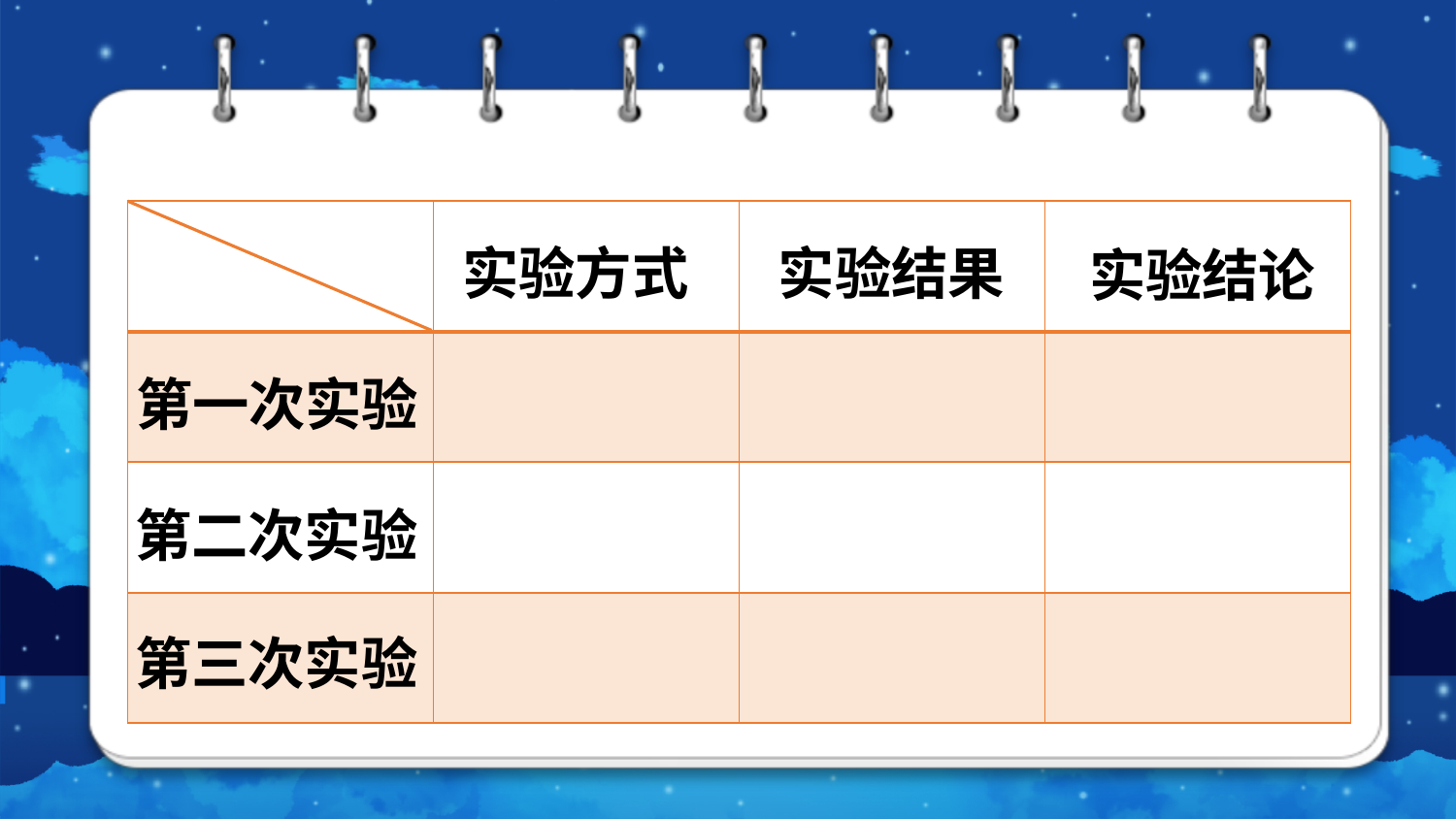

|  |  |  |  |
| --- | --- | --- | --- |
|  |  |  |  |
|  |  |  |  |
|  |  |  |  |
实验方式
实验结果
实验结论
第一次实验
第二次实验
第三次实验